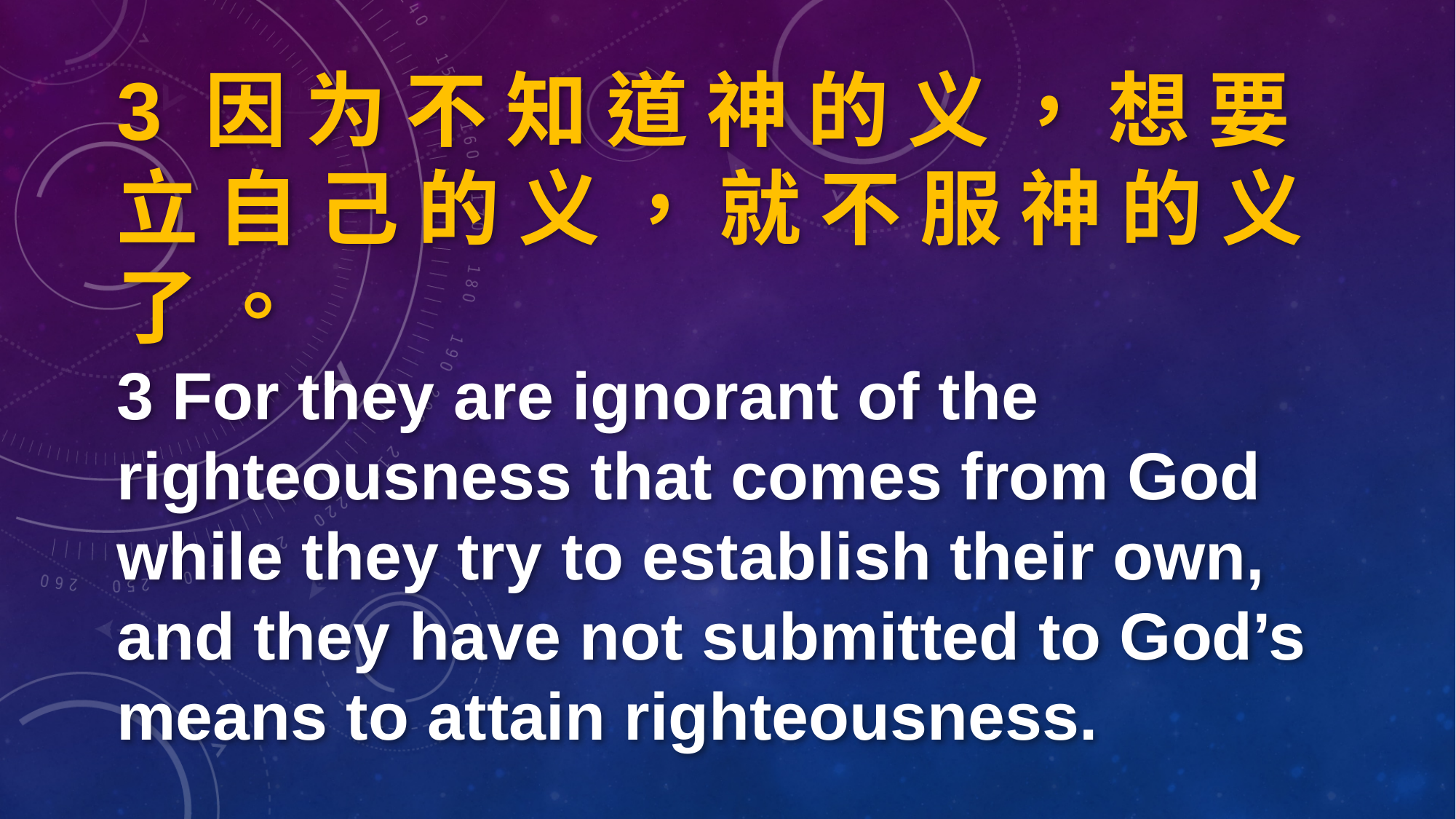

3 因 为 不 知 道 神 的 义 ， 想 要 立 自 己 的 义 ， 就 不 服 神 的 义 了 。
3 For they are ignorant of the righteousness that comes from God while they try to establish their own, and they have not submitted to God’s means to attain righteousness.